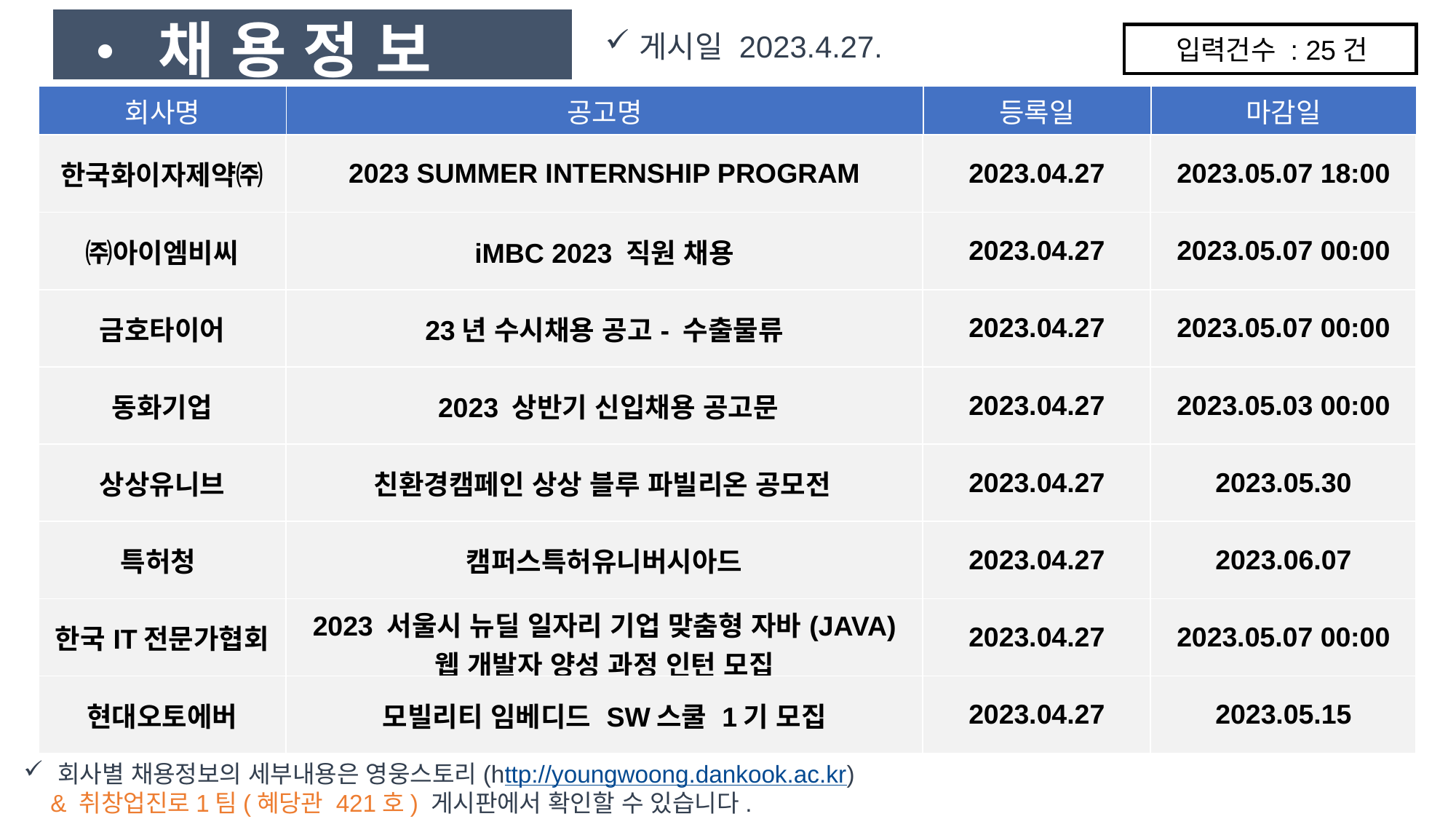

• 채 용 정 보

게시일 2023.4.27.

입력건수 : 25건
| 회사명 | 공고명 | 등록일 | 마감일 |
| --- | --- | --- | --- |

| 한국화이자제약㈜ | 2023 SUMMER INTERNSHIP PROGRAM | 2023.04.27 | 2023.05.07 18:00 |
| --- | --- | --- | --- |
| ㈜아이엠비씨 | iMBC 2023 직원 채용 | 2023.04.27 | 2023.05.07 00:00 |
| 금호타이어 | 23년 수시채용 공고- 수출물류 | 2023.04.27 | 2023.05.07 00:00 |
| 동화기업 | 2023 상반기 신입채용 공고문 | 2023.04.27 | 2023.05.03 00:00 |
| 상상유니브 | 친환경캠페인 상상 블루 파빌리온 공모전 | 2023.04.27 | 2023.05.30 |
| 특허청 | 캠퍼스특허유니버시아드 | 2023.04.27 | 2023.06.07 |
| 한국IT전문가협회 | 2023 서울시 뉴딜 일자리 기업 맞춤형 자바(JAVA) 웹 개발자 양성 과정 인턴 모집 | 2023.04.27 | 2023.05.07 00:00 |
| 현대오토에버 | 모빌리티 임베디드 SW스쿨 1기 모집 | 2023.04.27 | 2023.05.15 |

회사별 채용정보의 세부내용은 영웅스토리(http://youngwoong.dankook.ac.kr)
    & 취창업진로1팀(혜당관 421호) 게시판에서 확인할 수 있습니다.